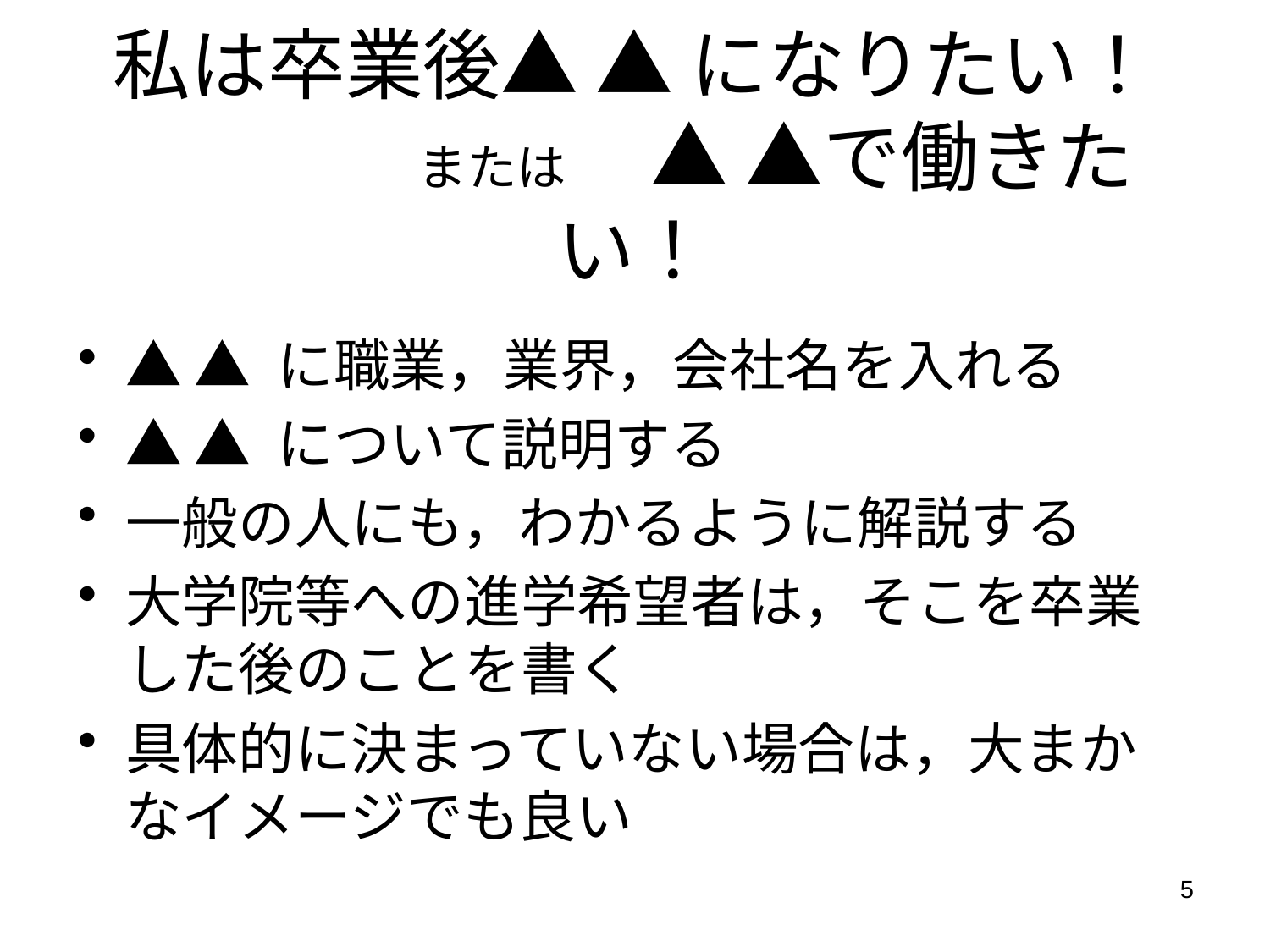

私は卒業後▲ ▲ になりたい！
　　　　または　　▲ ▲で働きたい！
▲ ▲ に職業，業界，会社名を入れる
▲ ▲ について説明する
一般の人にも，わかるように解説する
大学院等への進学希望者は，そこを卒業した後のことを書く
具体的に決まっていない場合は，大まかなイメージでも良い
5